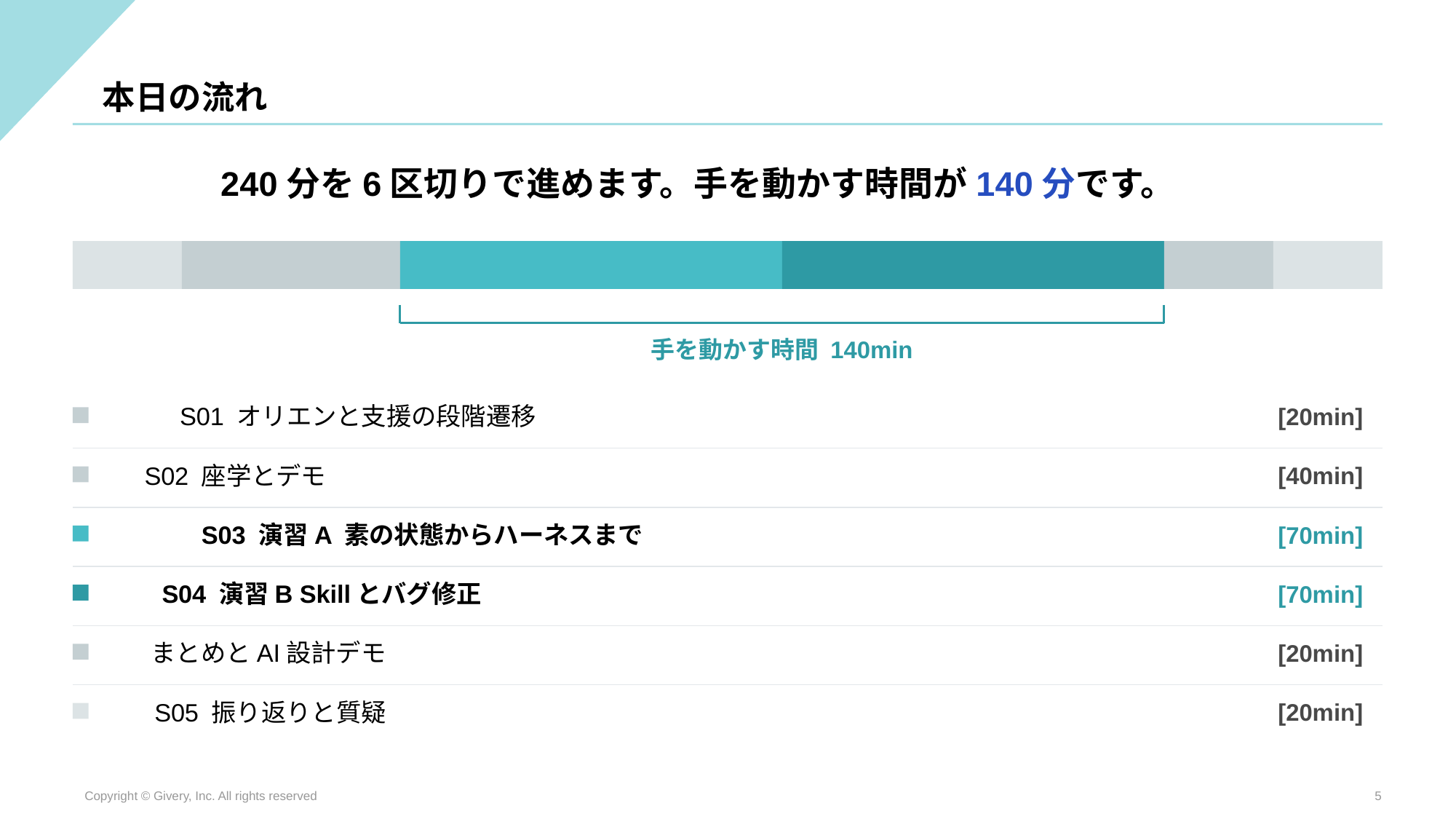

本日の流れ

240分を6区切りで進めます。手を動かす時間が140分です。

手を動かす時間 140min
S01 オリエンと支援の段階遷移
[20min]

S02 座学とデモ
[40min]

S03 演習A 素の状態からハーネスまで
[70min]

S04 演習B Skillとバグ修正
[70min]

まとめとAI設計デモ
[20min]

S05 振り返りと質疑
[20min]

Copyright © Givery, Inc. All rights reserved
5